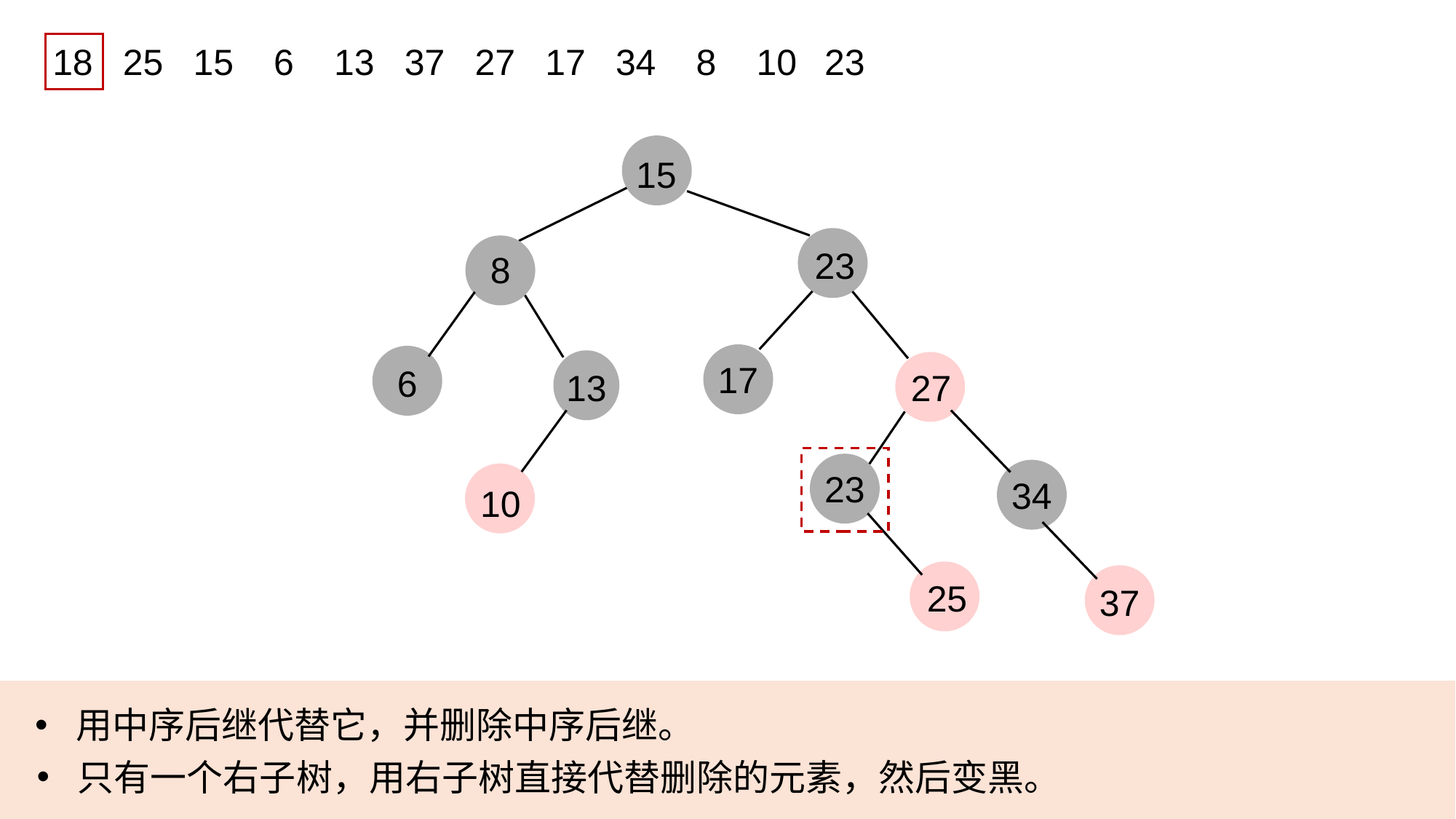

18
25
15
6
13
37
27
17
34
8
10
23

15

23
8

17

6
27
13

23

34
10

25
37

用中序后继代替它，并删除中序后继。
只有一个右子树，用右子树直接代替删除的元素，然后变黑。